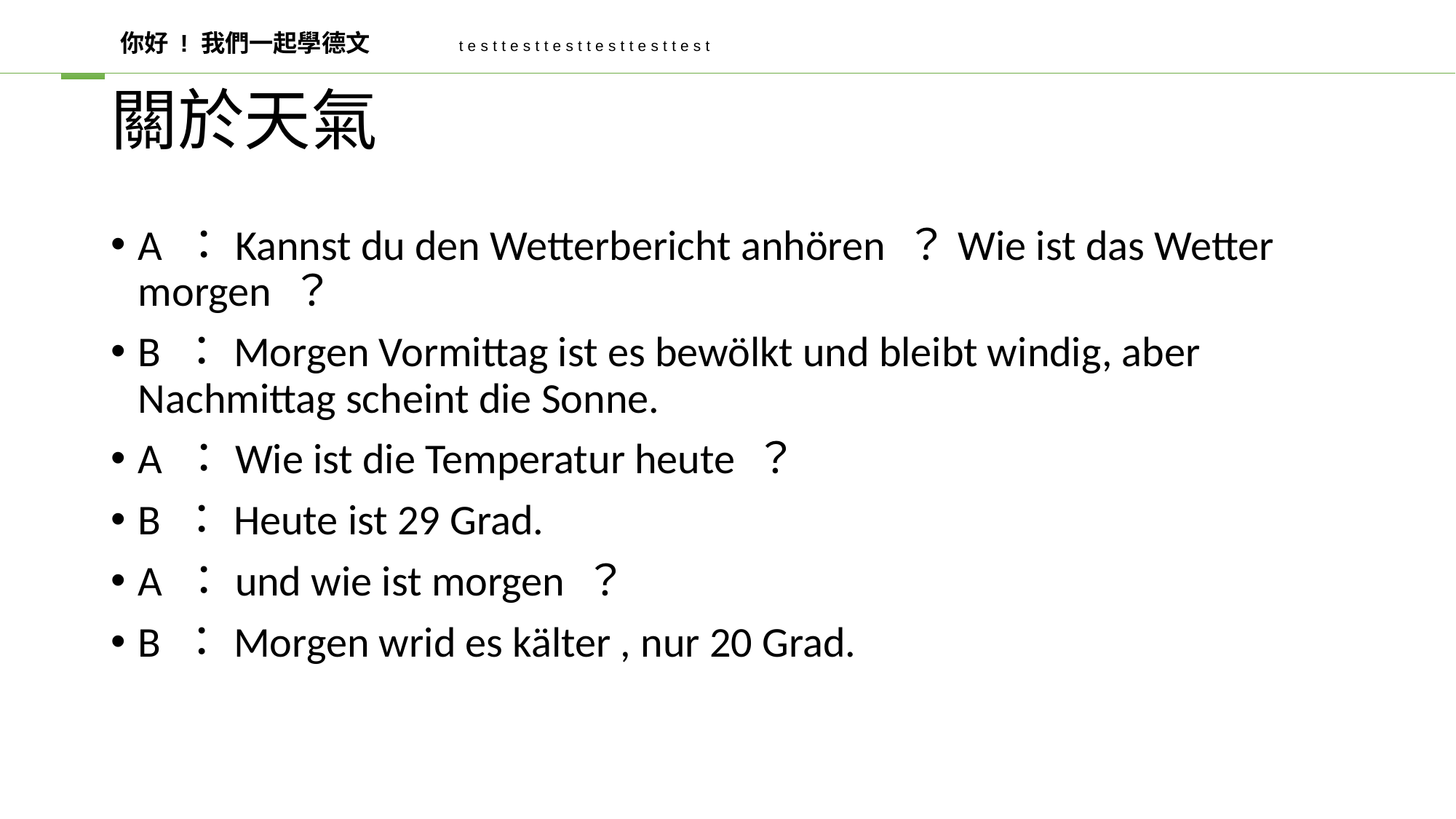

你好 ! 我們一起學德文
testtesttesttesttesttest

# 關於天氣
A ：Kannst du den Wetterbericht anhören ？Wie ist das Wetter morgen ？
B ：Morgen Vormittag ist es bewölkt und bleibt windig, aber Nachmittag scheint die Sonne.
A ：Wie ist die Temperatur heute ？
B ：Heute ist 29 Grad.
A ：und wie ist morgen ？
B ：Morgen wrid es kälter , nur 20 Grad.